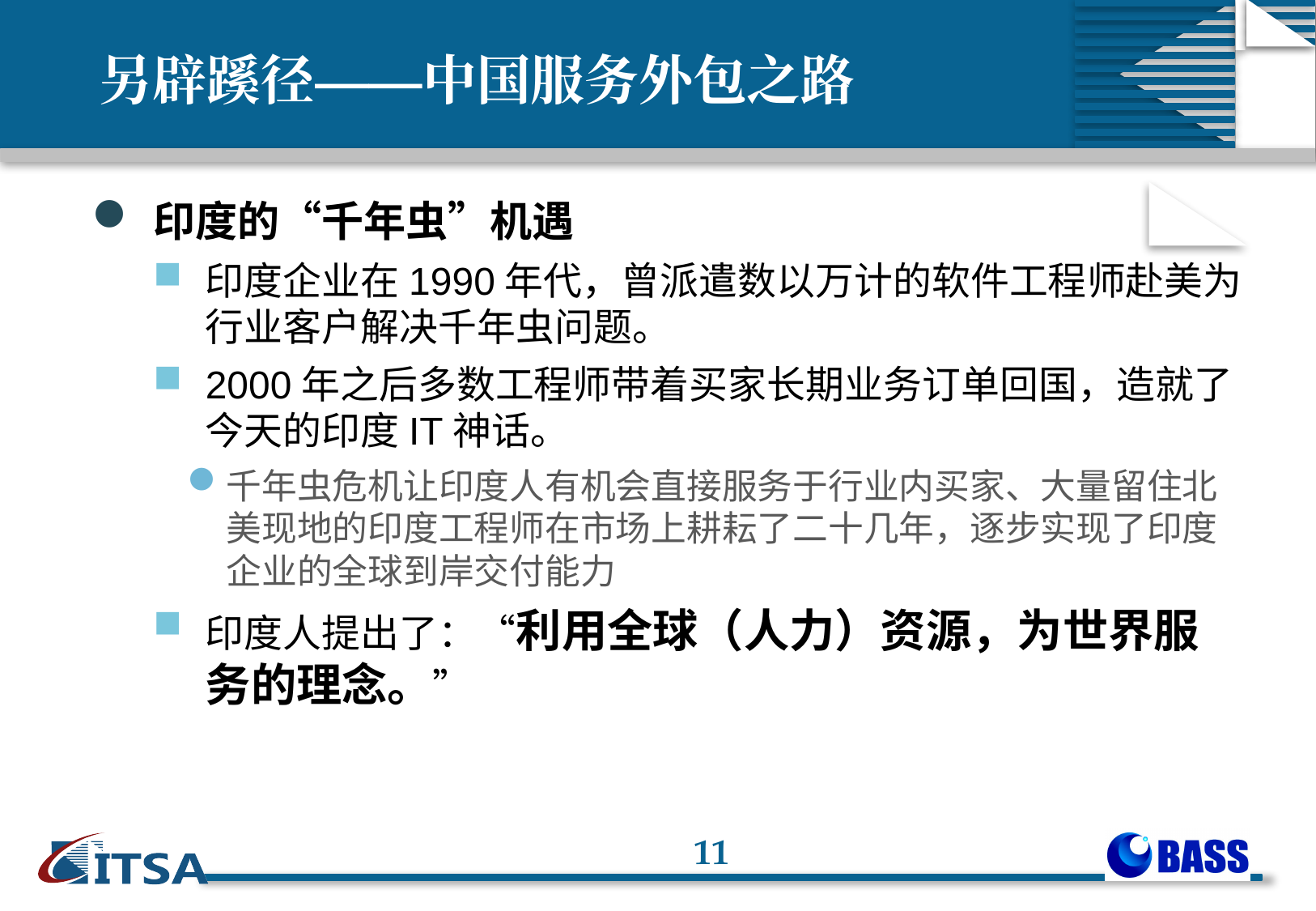

# 另辟蹊径——中国服务外包之路
印度的“千年虫”机遇
印度企业在1990年代，曾派遣数以万计的软件工程师赴美为行业客户解决千年虫问题。
2000年之后多数工程师带着买家长期业务订单回国，造就了今天的印度IT神话。
千年虫危机让印度人有机会直接服务于行业内买家、大量留住北美现地的印度工程师在市场上耕耘了二十几年，逐步实现了印度企业的全球到岸交付能力
印度人提出了：“利用全球（人力）资源，为世界服务的理念。”
11